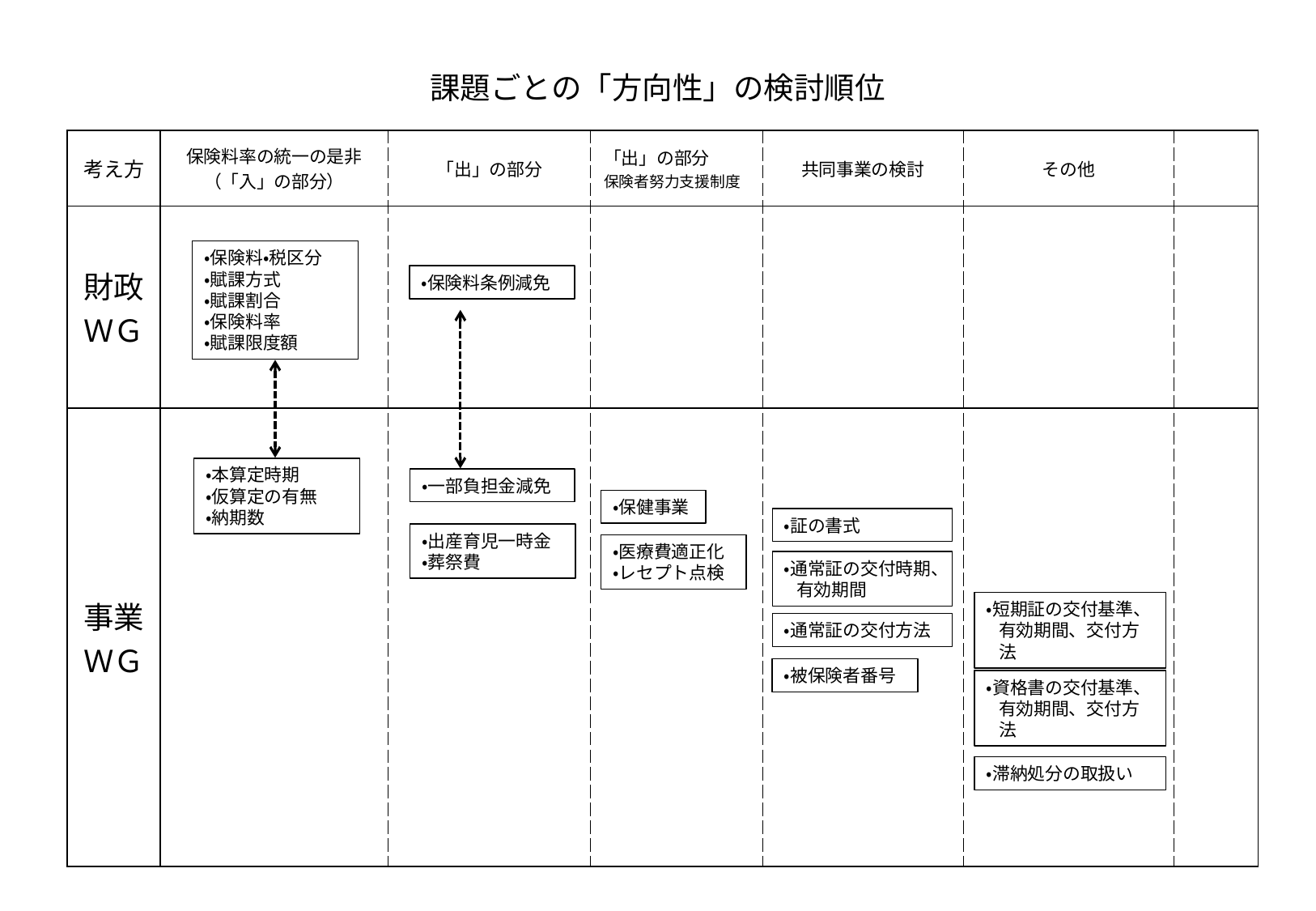

# 課題ごとの「方向性」の検討順位
| 考え方 | 保険料率の統一の是非 （「入」の部分） | 「出」の部分 | 「出」の部分 保険者努力支援制度 | 共同事業の検討 | その他 |  |
| --- | --- | --- | --- | --- | --- | --- |
| 財政ＷＧ |  |  |  |  |  |  |
| 事業ＷＧ |  |  |  |  |  |  |
・保険料・税区分
・賦課方式
・賦課割合
・保険料率
・賦課限度額
・保険料条例減免
・本算定時期
・仮算定の有無
・納期数
・一部負担金減免
・保健事業
・証の書式
・出産育児一時金
・葬祭費
・医療費適正化
・レセプト点検
・通常証の交付時期、有効期間
・短期証の交付基準、有効期間、交付方法
・通常証の交付方法
・被保険者番号
・資格書の交付基準、有効期間、交付方法
・滞納処分の取扱い